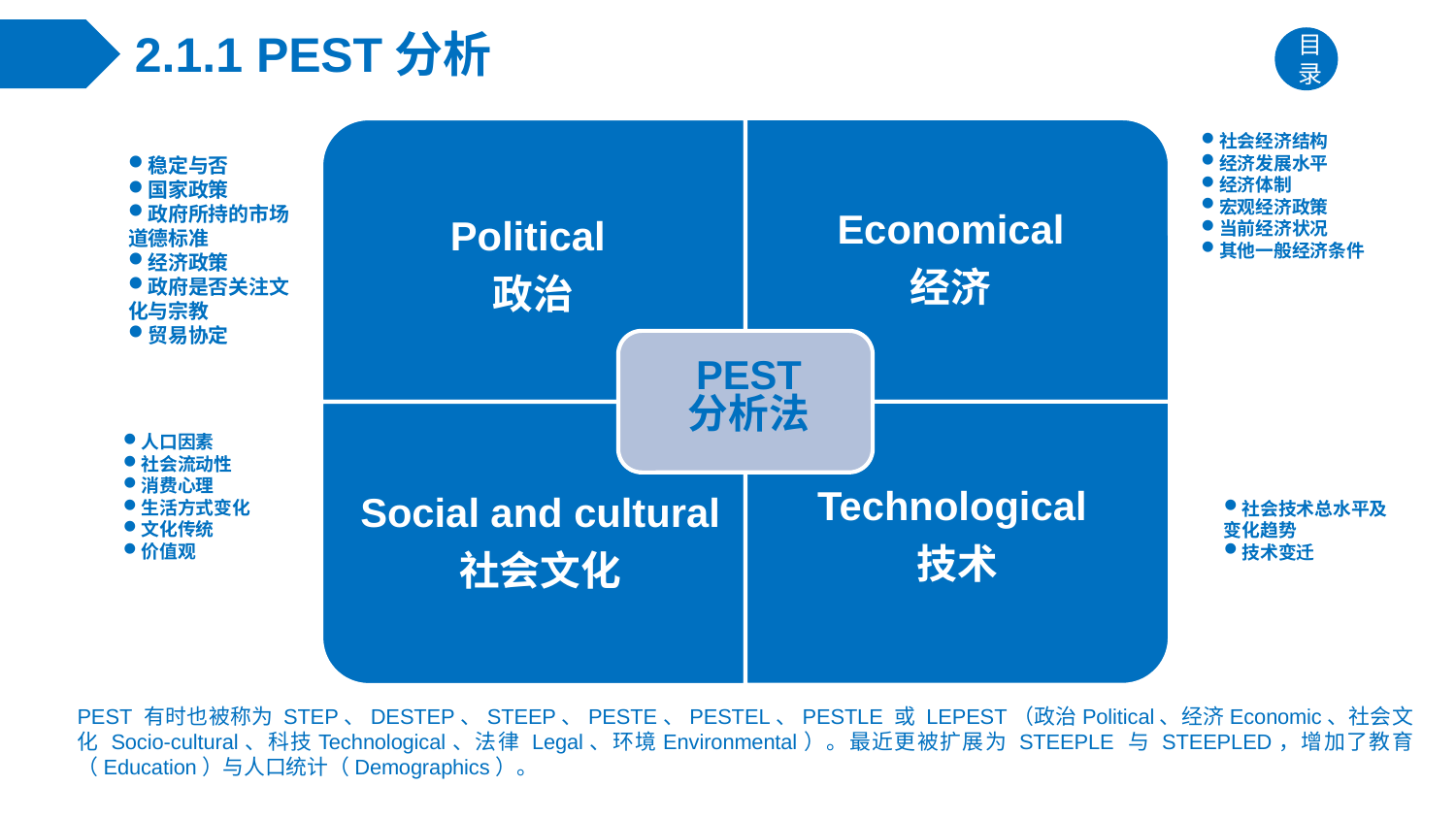

# 2.1.1 PEST分析
目录
Political
政治
Economical
经济
Social and cultural
社会文化
Technological
技术
PEST
分析法
社会经济结构
经济发展水平
经济体制
宏观经济政策
当前经济状况
其他一般经济条件
稳定与否
国家政策
政府所持的市场道德标准
经济政策
政府是否关注文化与宗教
贸易协定
人口因素
社会流动性
消费心理
生活方式变化
文化传统
价值观
社会技术总水平及变化趋势
技术变迁
PEST 有时也被称为 STEP、DESTEP、STEEP、PESTE、PESTEL、PESTLE 或 LEPEST（政治Political、经济Economic、社会文化 Socio-cultural、科技Technological、法律 Legal、环境Environmental）。最近更被扩展为 STEEPLE 与 STEEPLED，增加了教育（Education）与人口统计（Demographics）。